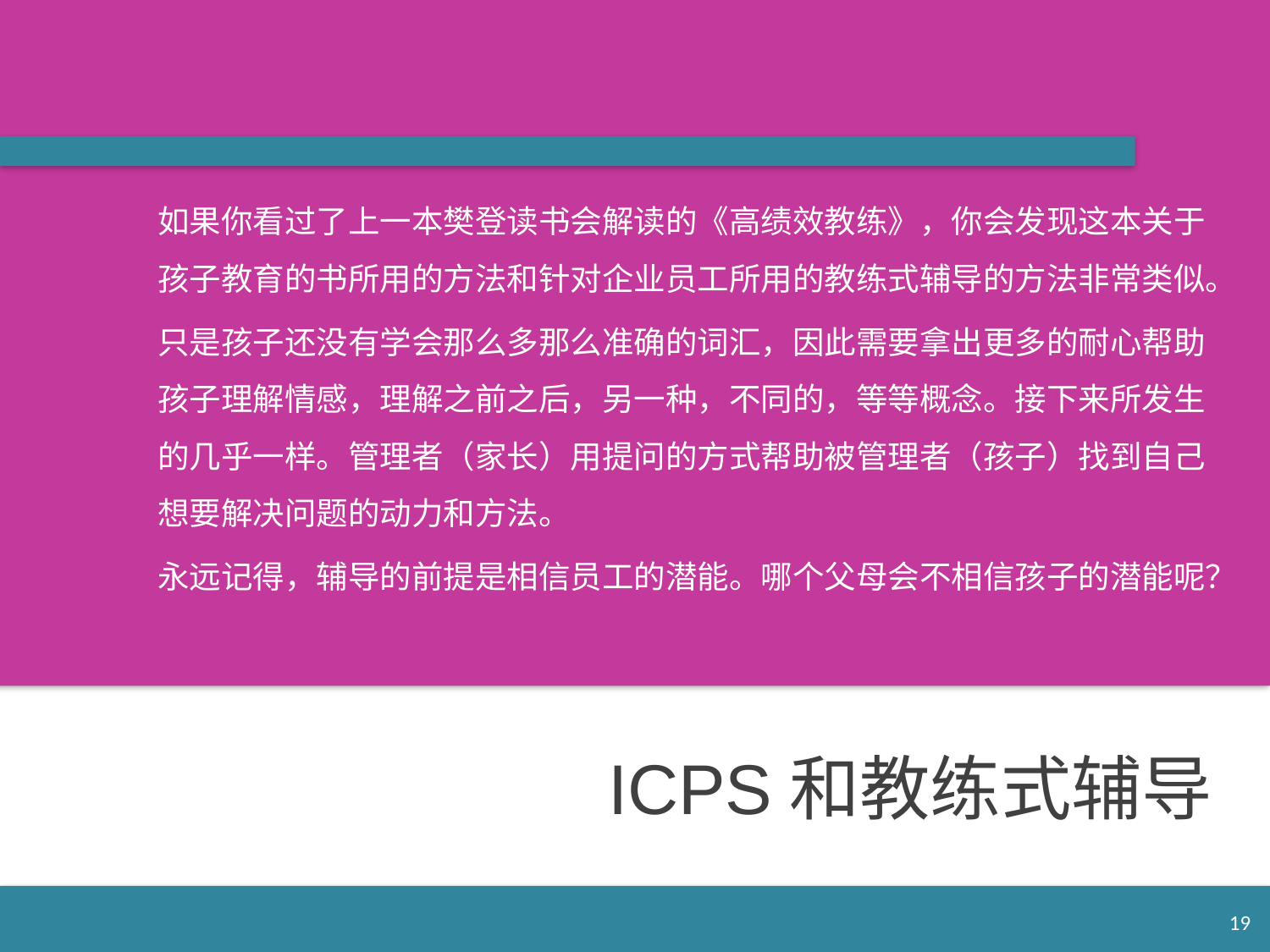

如果你看过了上一本樊登读书会解读的《高绩效教练》，你会发现这本关于孩子教育的书所用的方法和针对企业员工所用的教练式辅导的方法非常类似。
只是孩子还没有学会那么多那么准确的词汇，因此需要拿出更多的耐心帮助孩子理解情感，理解之前之后，另一种，不同的，等等概念。接下来所发生的几乎一样。管理者（家长）用提问的方式帮助被管理者（孩子）找到自己想要解决问题的动力和方法。
永远记得，辅导的前提是相信员工的潜能。哪个父母会不相信孩子的潜能呢？
# ICPS和教练式辅导